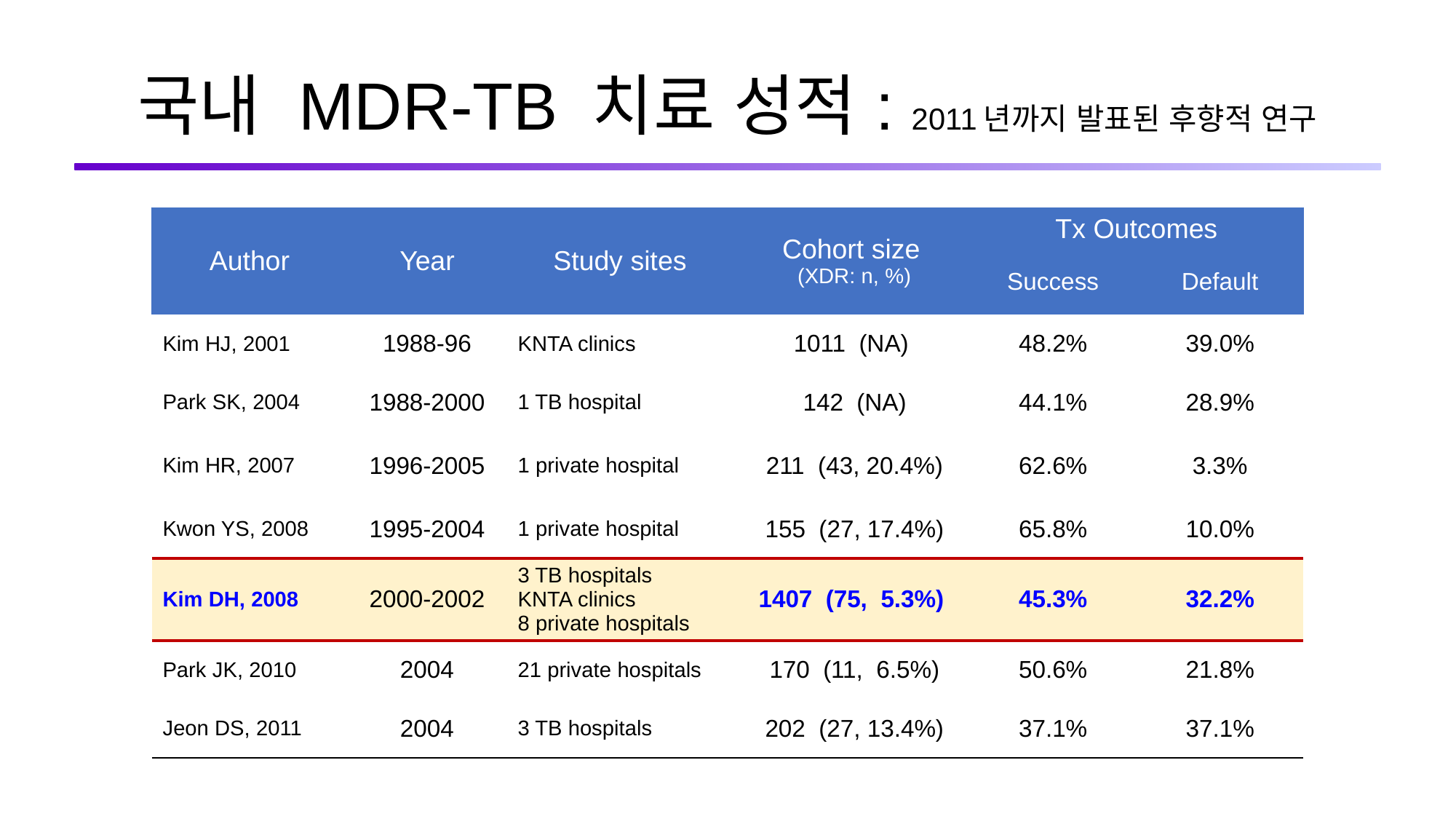

# 국내 MDR-TB 치료 성적: 2011년까지 발표된 후향적 연구

| Author | Year | Study sites | Cohort size (XDR: n, %) | Tx Outcomes |  |
| --- | --- | --- | --- | --- | --- |
|  |  |  |  | Success | Default |
| Kim HJ, 2001 | 1988-96 | KNTA clinics | 1011 (NA) | 48.2% | 39.0% |
| Park SK, 2004 | 1988-2000 | 1 TB hospital | 142 (NA) | 44.1% | 28.9% |
| Kim HR, 2007 | 1996-2005 | 1 private hospital | 211 (43, 20.4%) | 62.6% | 3.3% |
| Kwon YS, 2008 | 1995-2004 | 1 private hospital | 155 (27, 17.4%) | 65.8% | 10.0% |
| Kim DH, 2008 | 2000-2002 | 3 TB hospitals KNTA clinics 8 private hospitals | 1407 (75, 5.3%) | 45.3% | 32.2% |
| Park JK, 2010 | 2004 | 21 private hospitals | 170 (11, 6.5%) | 50.6% | 21.8% |
| Jeon DS, 2011 | 2004 | 3 TB hospitals | 202 (27, 13.4%) | 37.1% | 37.1% |